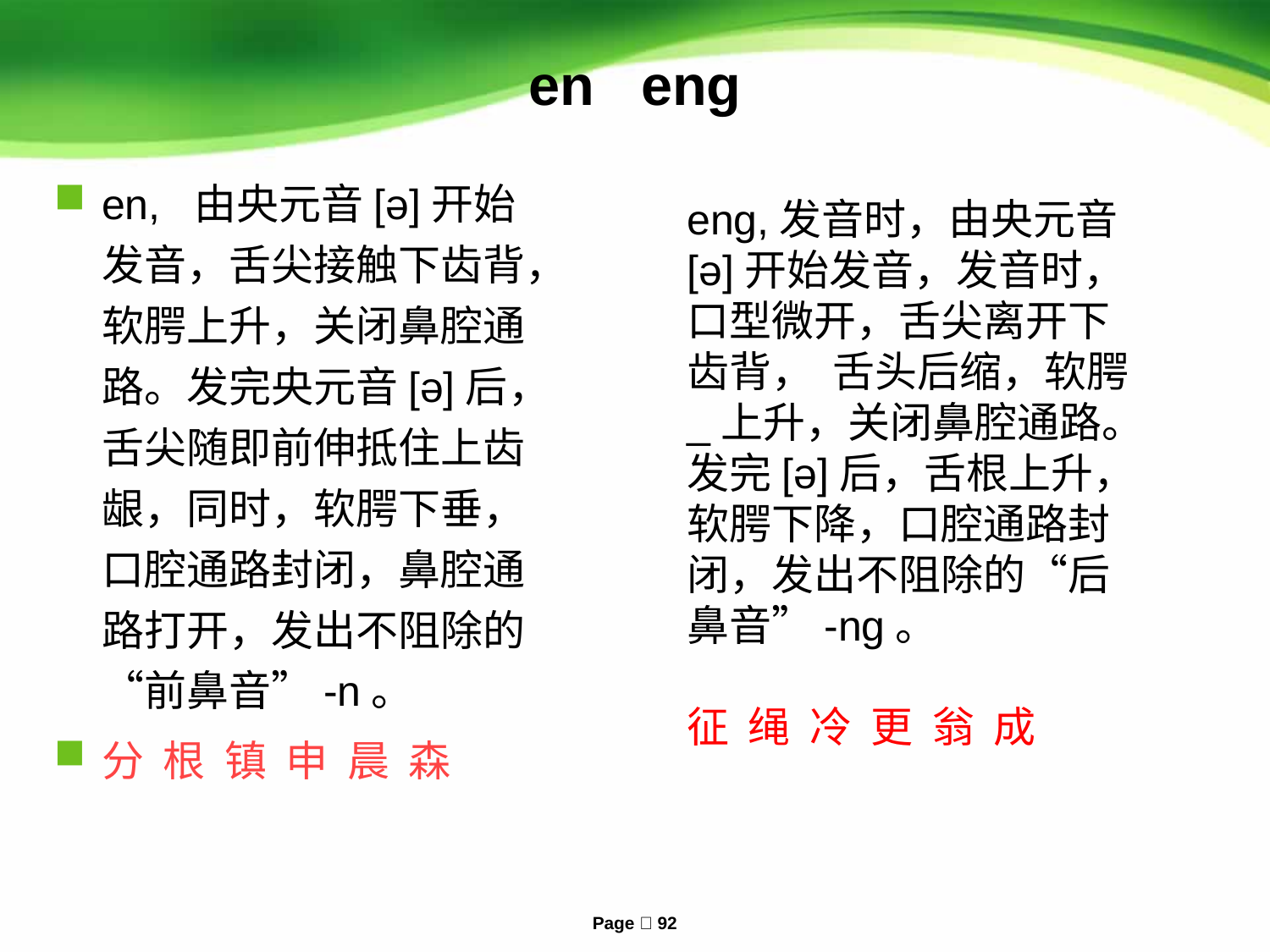

# en   eng
en,  由央元音[ə]开始发音，舌尖接触下齿背，软腭上升，关闭鼻腔通路。发完央元音[ə]后，舌尖随即前伸抵住上齿龈，同时，软腭下垂，口腔通路封闭，鼻腔通路打开，发出不阻除的“前鼻音”-n。
分  根  镇  申  晨  森
eng,发音时，由央元音[ə]开始发音，发音时，口型微开，舌尖离开下齿背，  舌头后缩，软腭_上升，关闭鼻腔通路。发完[ə]后，舌根上升，软腭下降，口腔通路封闭，发出不阻除的“后鼻音”-ng。

征  绳  冷  更  翁  成